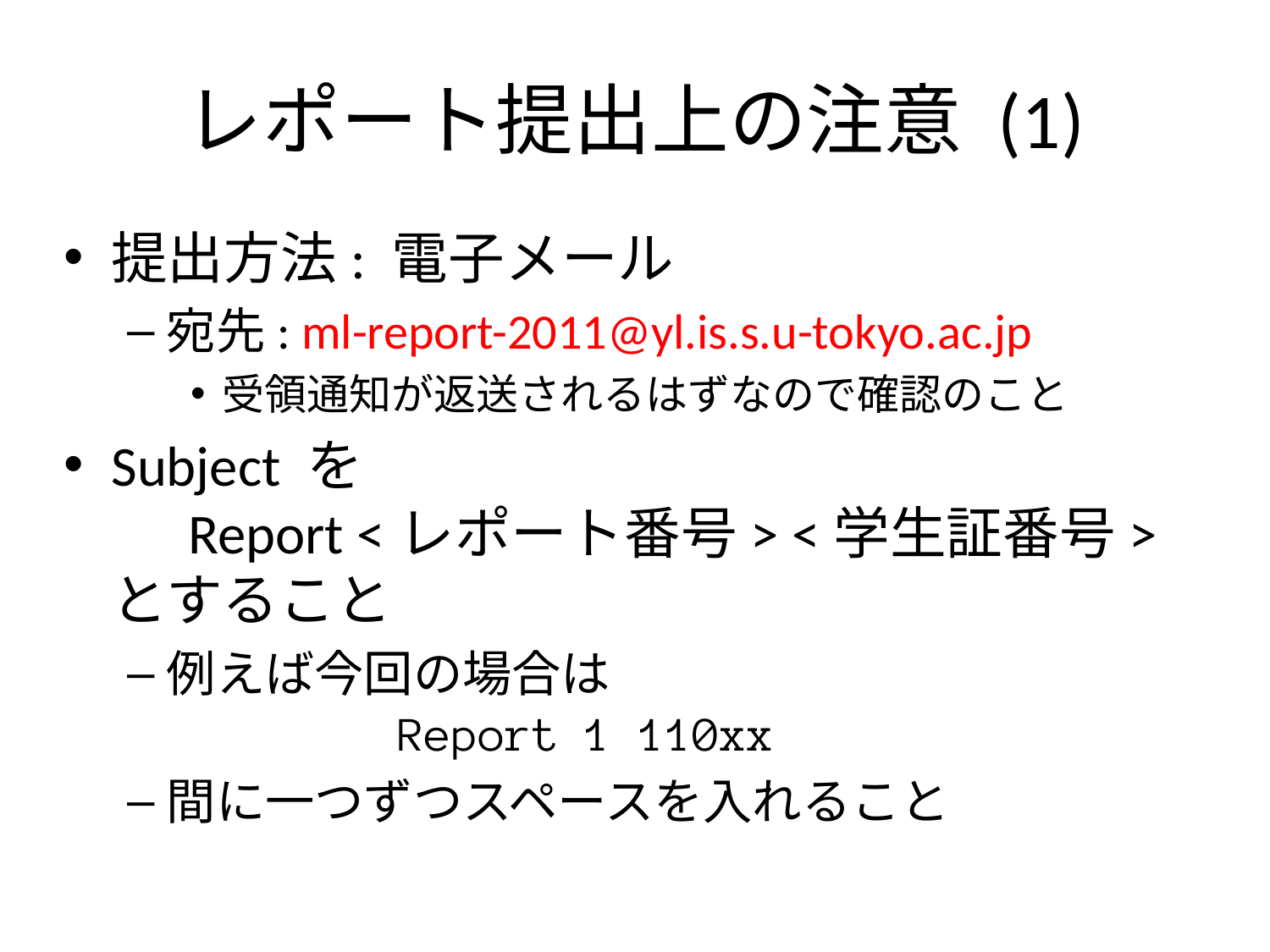

# レポート提出上の注意 (1)
提出方法: 電子メール
宛先: ml-report-2011@yl.is.s.u-tokyo.ac.jp
受領通知が返送されるはずなので確認のこと
Subject を
     Report <レポート番号> <学生証番号>
とすること
例えば今回の場合は
                    Report 1 110xx
間に一つずつスペースを入れること